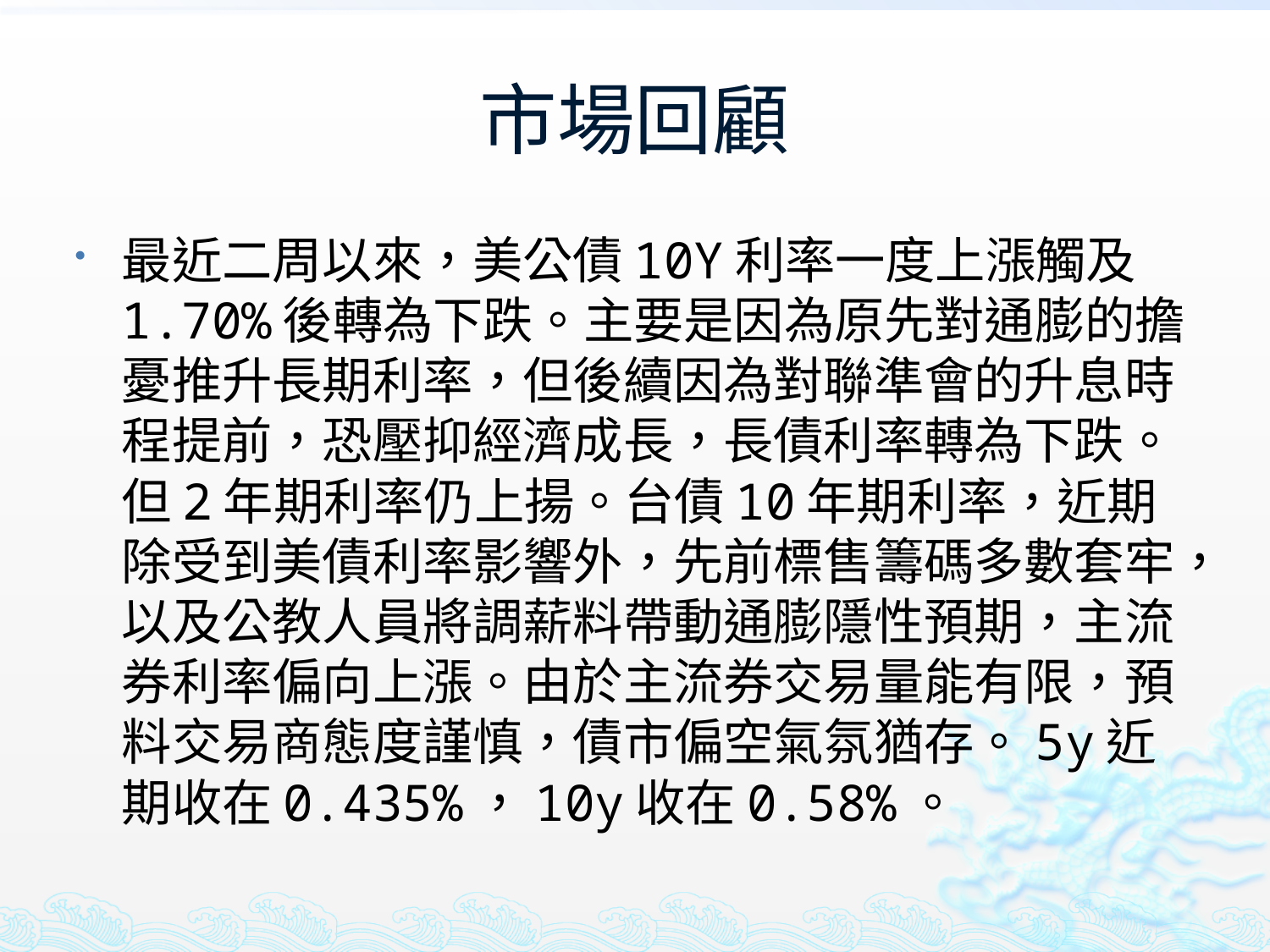

# 市場回顧
最近二周以來，美公債10Y利率一度上漲觸及1.70%後轉為下跌。主要是因為原先對通膨的擔憂推升長期利率，但後續因為對聯準會的升息時程提前，恐壓抑經濟成長，長債利率轉為下跌。但2年期利率仍上揚。台債10年期利率，近期除受到美債利率影響外，先前標售籌碼多數套牢，以及公教人員將調薪料帶動通膨隱性預期，主流券利率偏向上漲。由於主流券交易量能有限，預料交易商態度謹慎，債市偏空氣氛猶存。5y近期收在0.435%，10y收在0.58%。